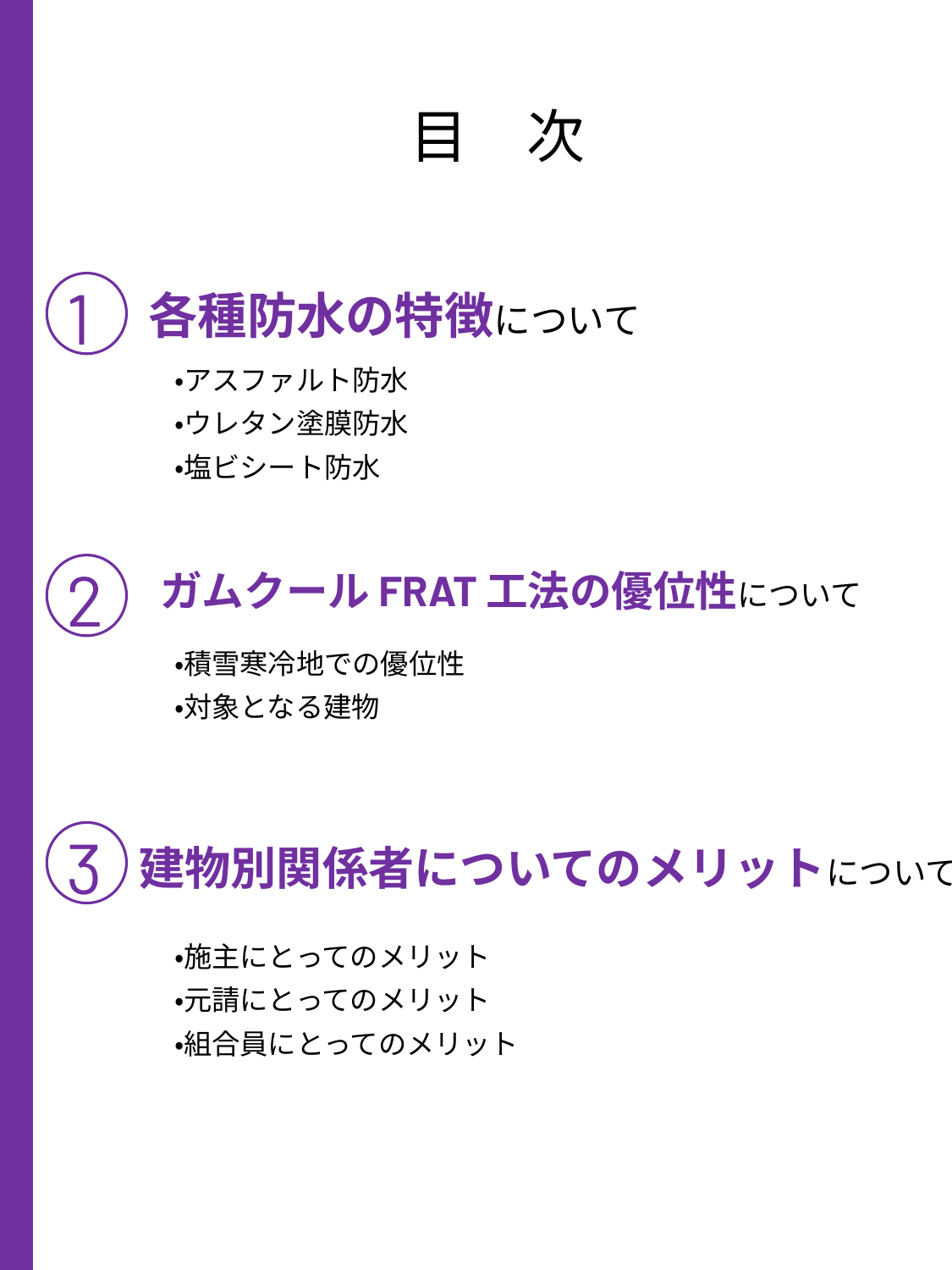

# 目　次
1

各種防水の特徴について
・アスファルト防水
・ウレタン塗膜防水
・塩ビシート防水
2

ガムクールFRAT工法の優位性について
・積雪寒冷地での優位性
・対象となる建物
3

建物別関係者についてのメリットについて
・施主にとってのメリット
・元請にとってのメリット
・組合員にとってのメリット